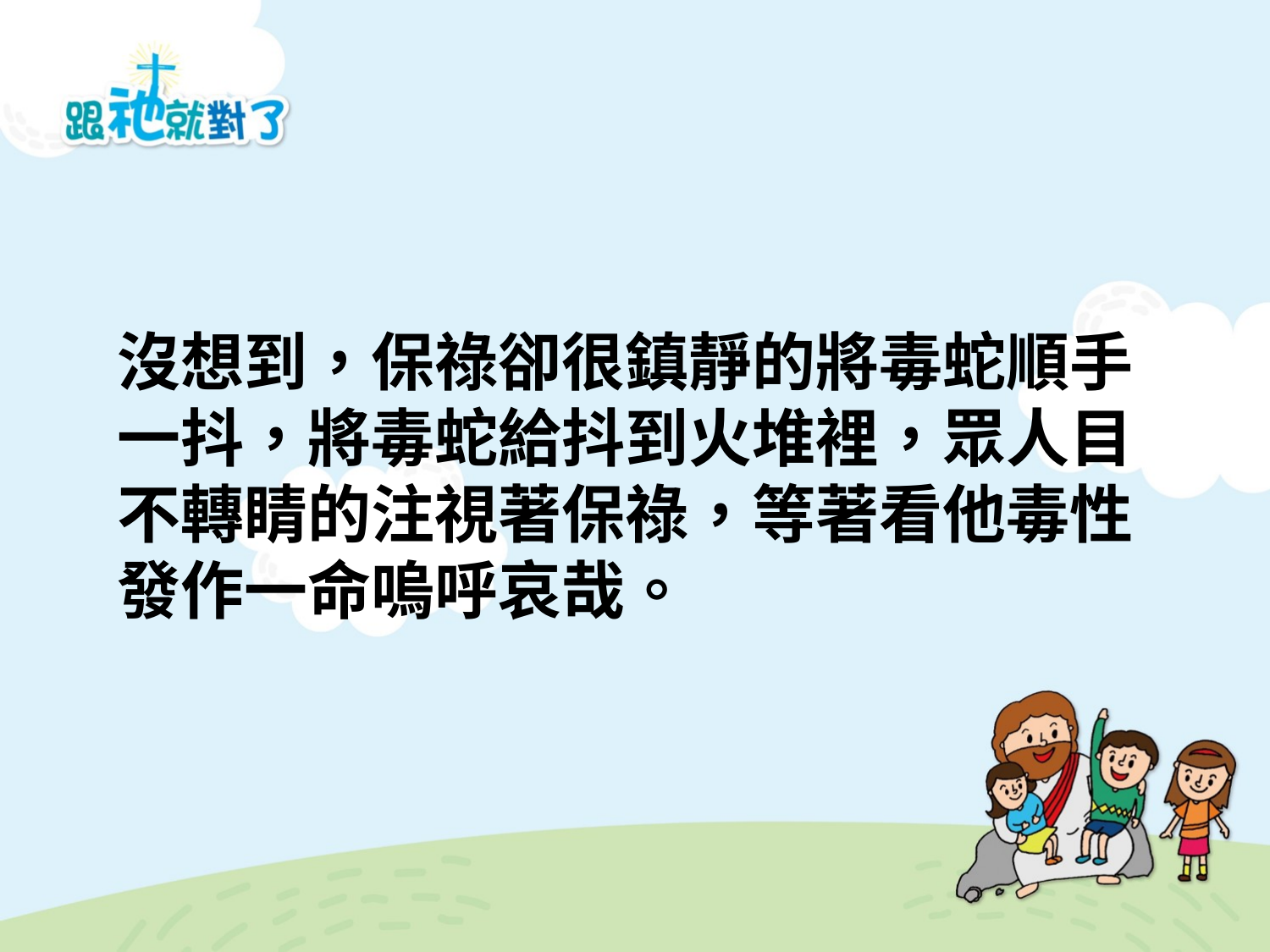

沒想到，保祿卻很鎮靜的將毒蛇順手一抖，將毒蛇給抖到火堆裡，眾人目不轉睛的注視著保祿，等著看他毒性發作一命嗚呼哀哉。